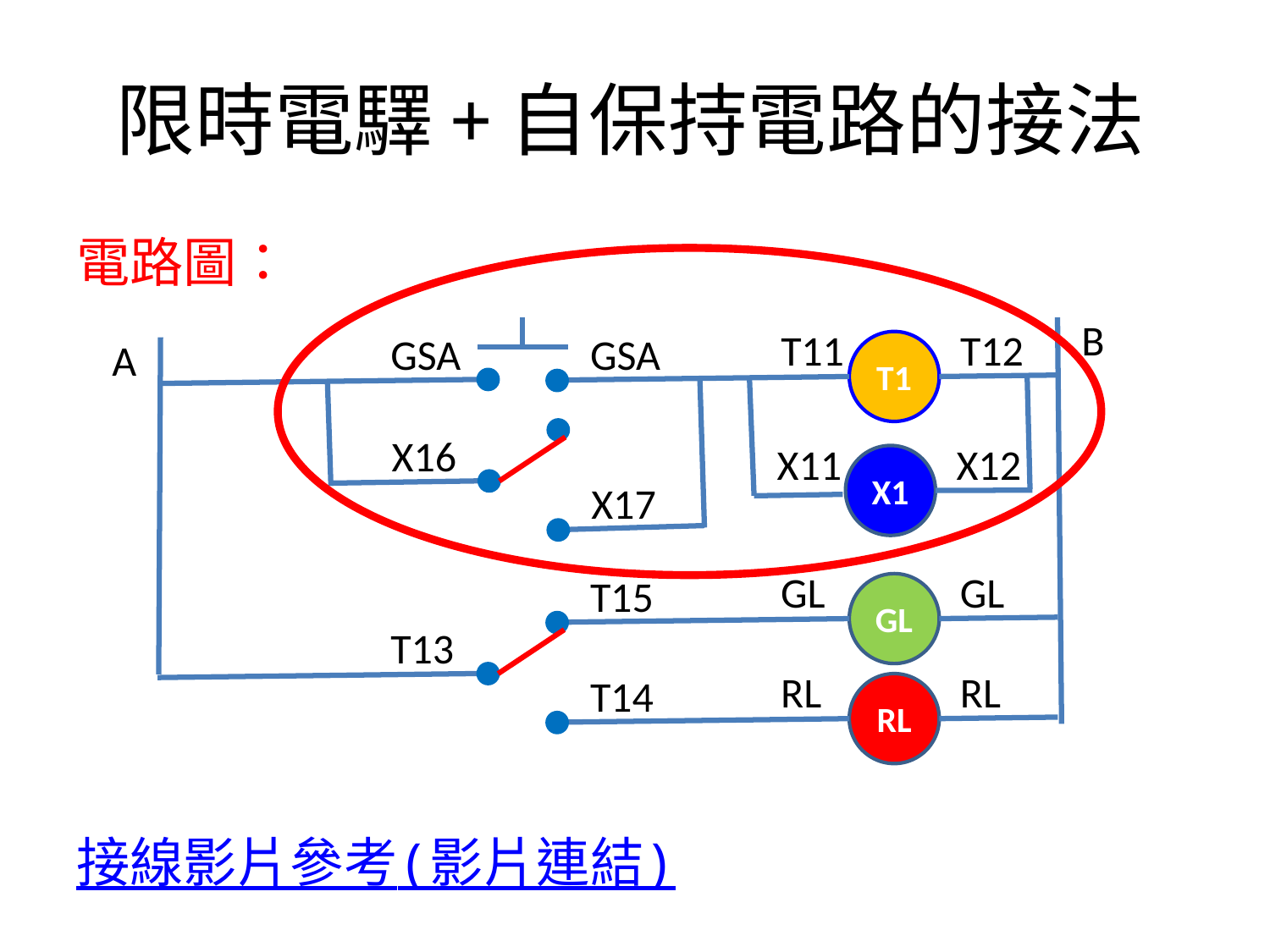

# 限時電驛+自保持電路的接法
電路圖：

接線影片參考(影片連結)

B
T11
T12
GSA
GSA
A
T1

X16
X11
X12
X1

X17

GL
GL
T15
GL

T13
RL
RL

T14
RL